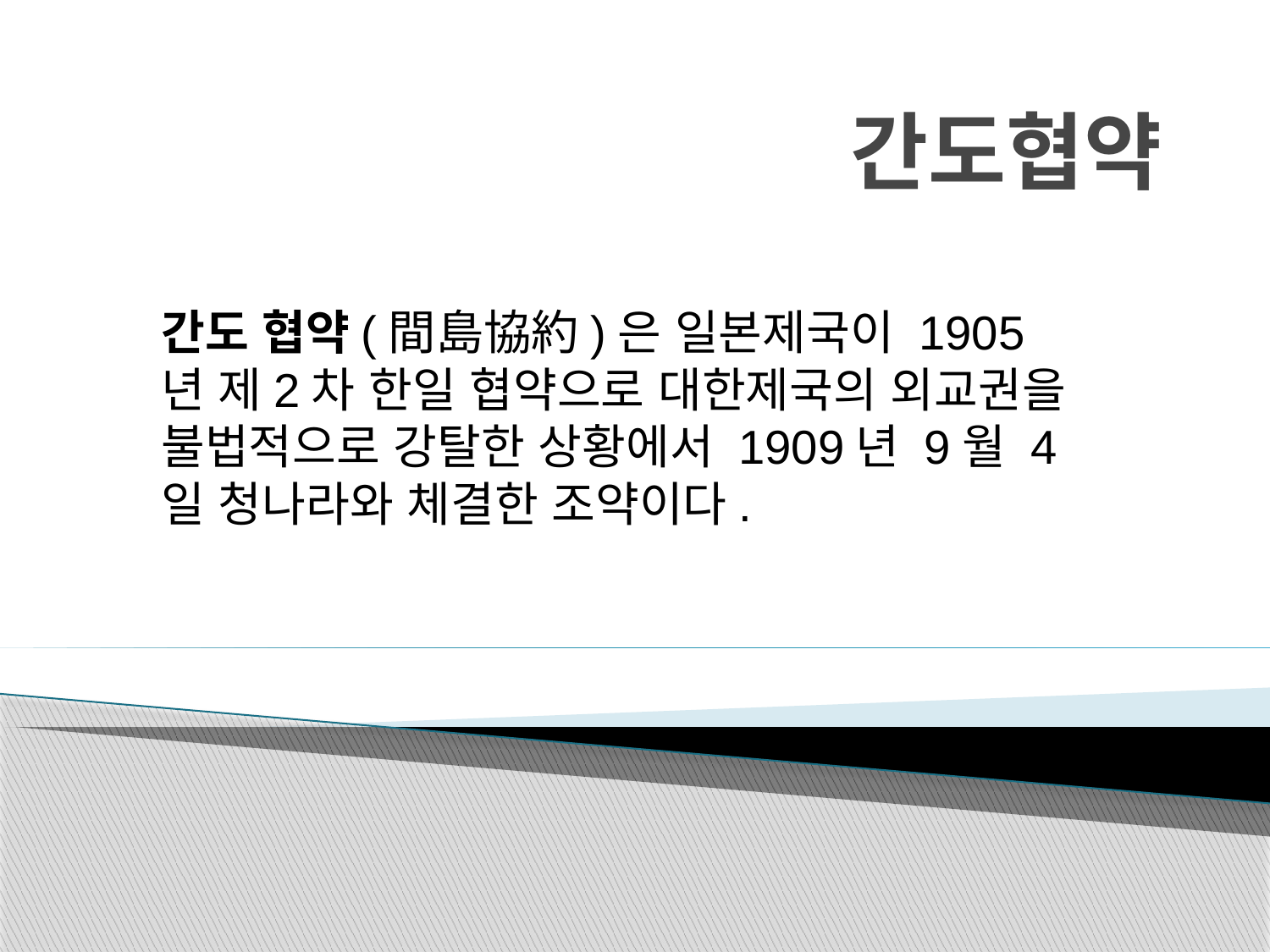

# 간도협약
간도 협약(間島協約)은 일본제국이 1905년 제2차 한일 협약으로 대한제국의 외교권을 불법적으로 강탈한 상황에서 1909년 9월 4일 청나라와 체결한 조약이다.